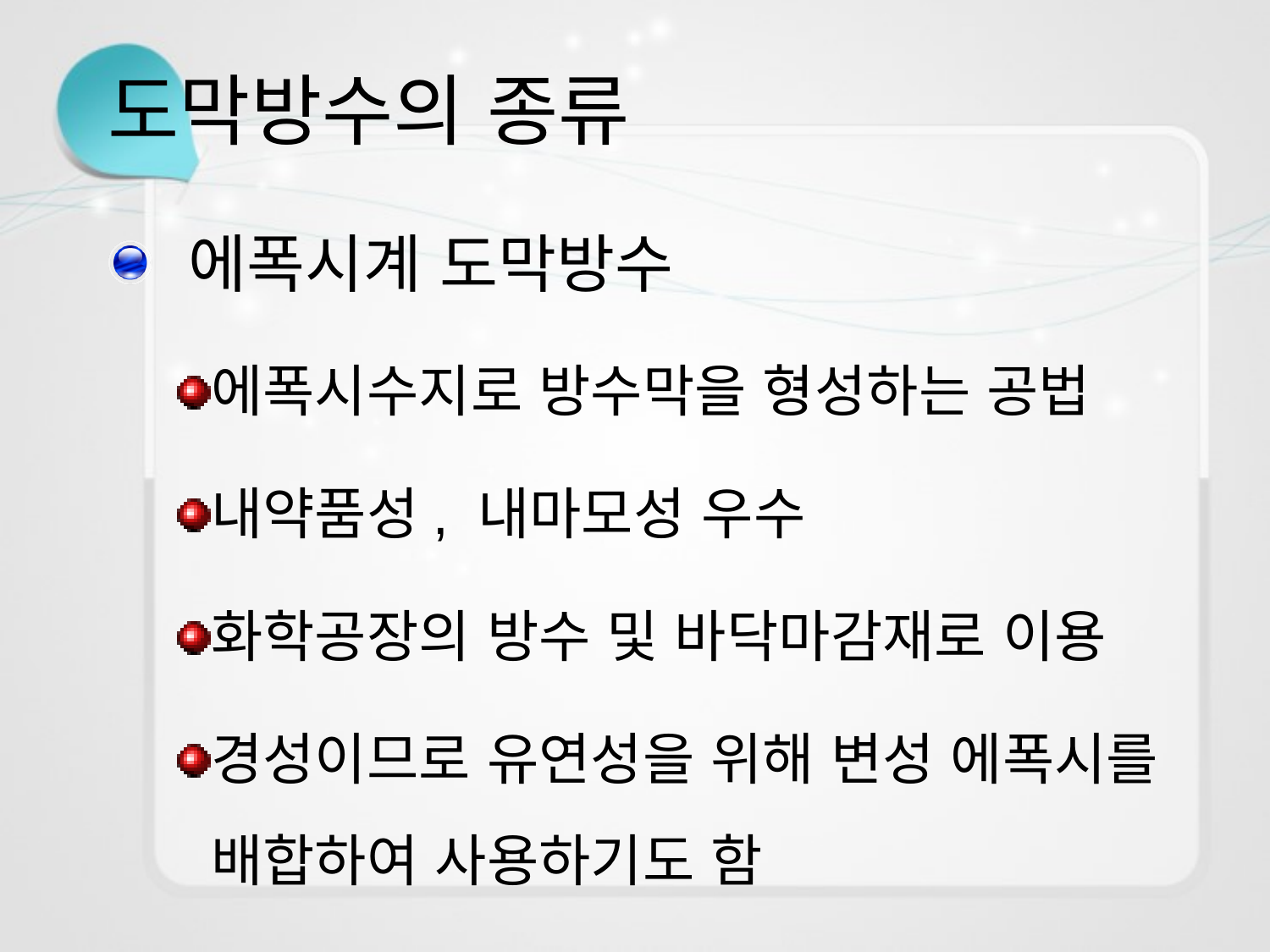

# 도막방수의 종류
 에폭시계 도막방수
에폭시수지로 방수막을 형성하는 공법
내약품성, 내마모성 우수
화학공장의 방수 및 바닥마감재로 이용
경성이므로 유연성을 위해 변성 에폭시를 배합하여 사용하기도 함